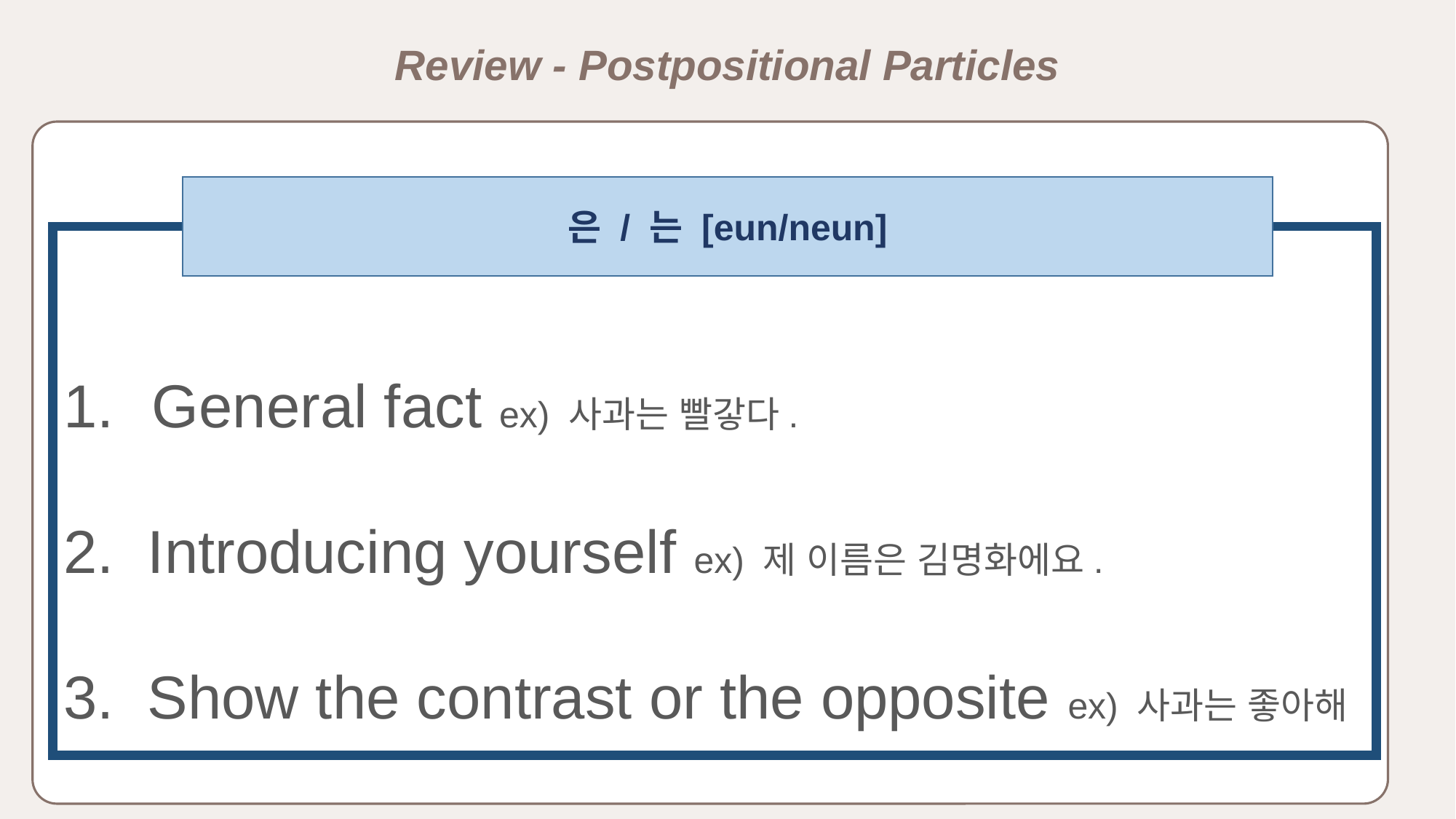

Review - Postpositional Particles

은 / 는 [eun/neun]

General fact ex) 사과는 빨갛다.

2.  Introducing yourself ex) 제 이름은 김명화에요.

3.  Show the contrast or the opposite ex) 사과는 좋아해